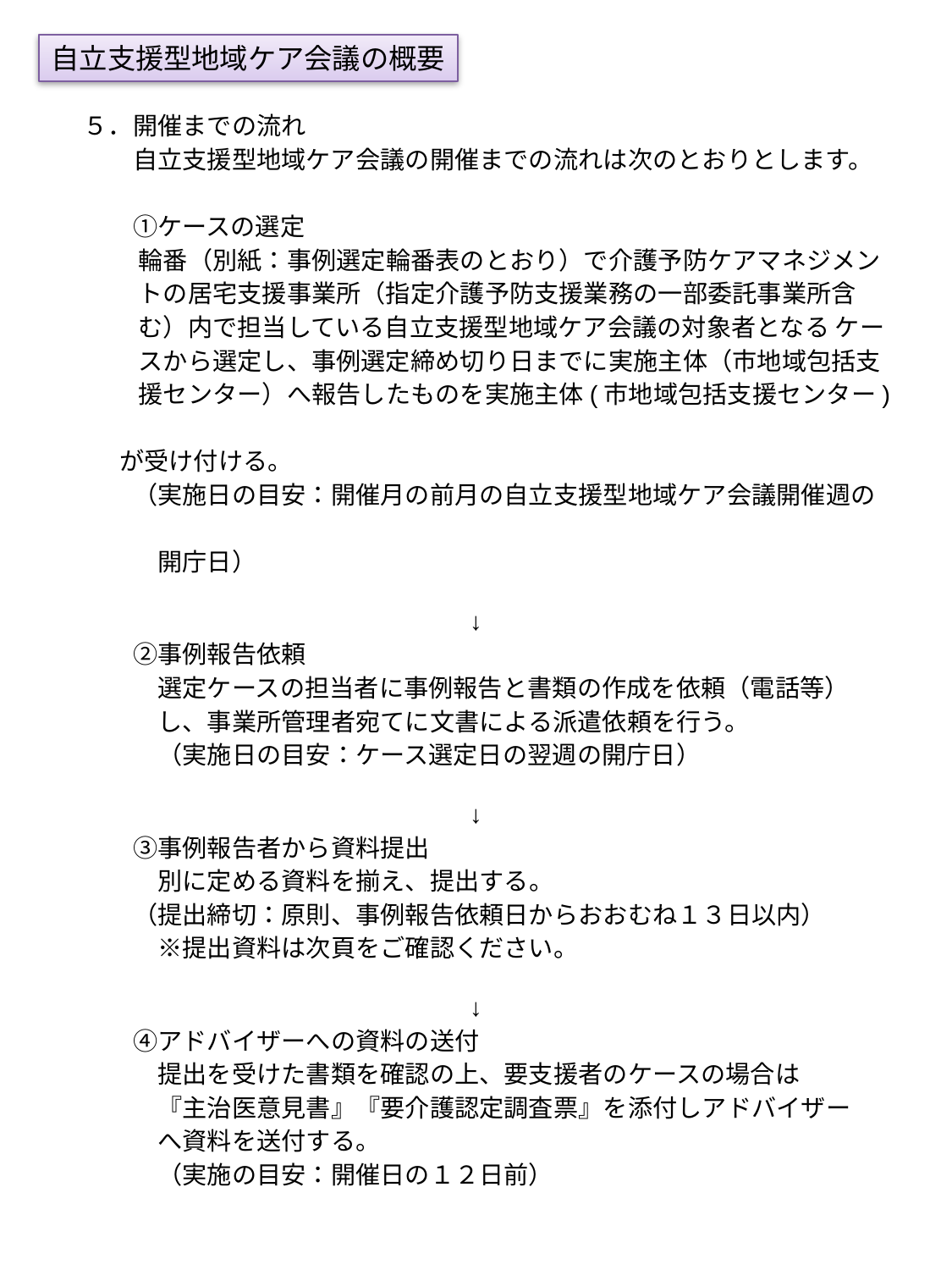

自立支援型地域ケア会議の概要
　５．開催までの流れ
　　　自立支援型地域ケア会議の開催までの流れは次のとおりとします。

　　　①ケースの選定
　　　 輪番（別紙：事例選定輪番表のとおり）で介護予防ケアマネジメン
　　　 トの居宅支援事業所（指定介護予防支援業務の一部委託事業所含
　　　 む）内で担当している自立支援型地域ケア会議の対象者となる ケー
　　　 スから選定し、事例選定締め切り日までに実施主体（市地域包括支
　　　 援センター）へ報告したものを実施主体(市地域包括支援センター)
          が受け付ける。
　　　（実施日の目安：開催月の前月の自立支援型地域ケア会議開催週の
　　　　開庁日）
↓
　　　②事例報告依頼
　　　　選定ケースの担当者に事例報告と書類の作成を依頼（電話等）
　　　　し、事業所管理者宛てに文書による派遣依頼を行う。
　　　　（実施日の目安：ケース選定日の翌週の開庁日）
↓
　　　③事例報告者から資料提出
　　　　別に定める資料を揃え、提出する。
　　　（提出締切：原則、事例報告依頼日からおおむね１３日以内）
　　　　※提出資料は次頁をご確認ください。
↓
　　　④アドバイザーへの資料の送付
　　　　提出を受けた書類を確認の上、要支援者のケースの場合は
　　　　『主治医意見書』『要介護認定調査票』を添付しアドバイザー
　　　　へ資料を送付する。
　　　　（実施の目安：開催日の１２日前）